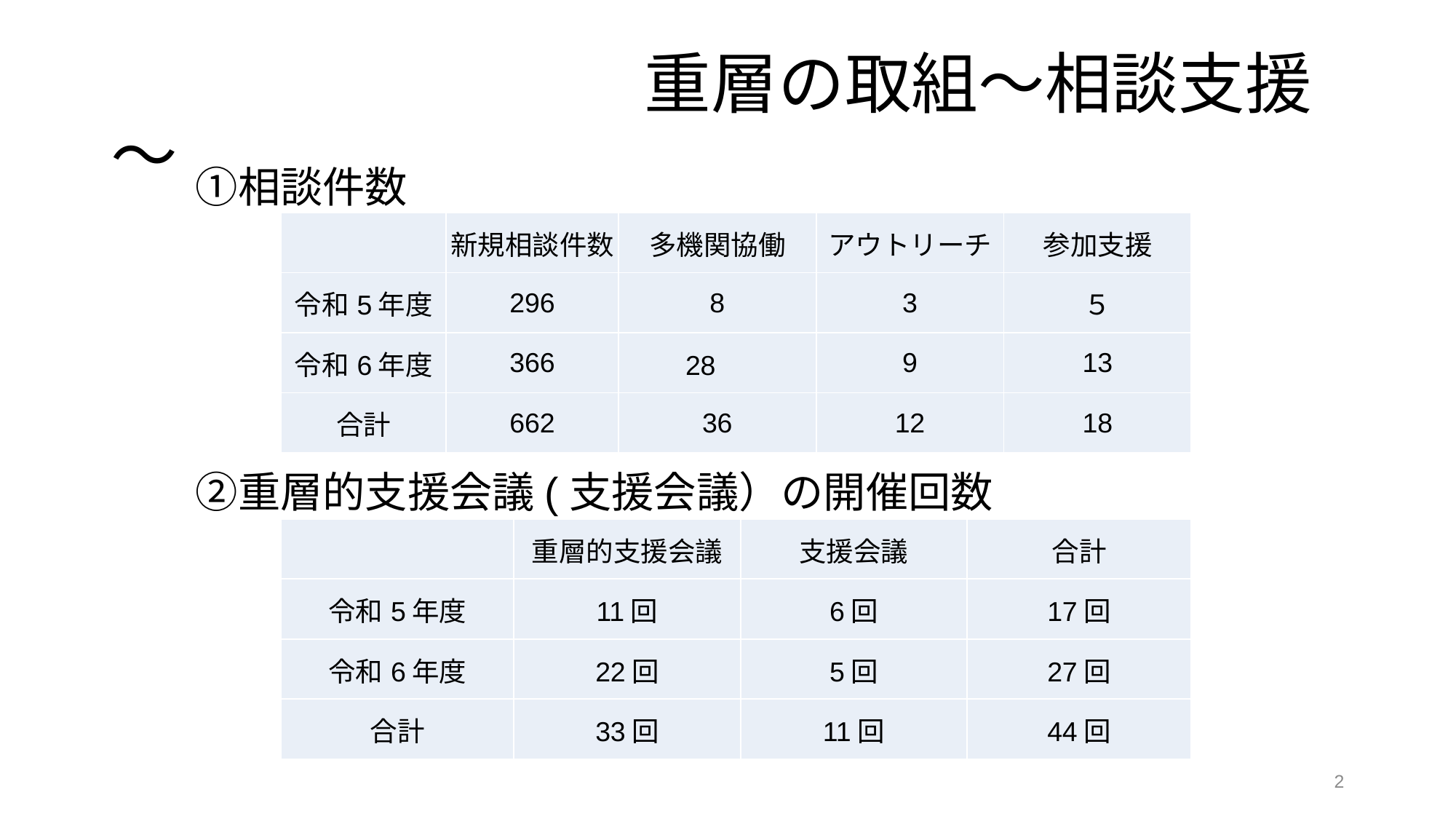

# 重層の取組～相談支援～
　　①相談件数

　　②重層的支援会議(支援会議）の開催回数

|  | 新規相談件数 | 多機関協働 | アウトリーチ | 参加支援 |
| --- | --- | --- | --- | --- |
| 令和5年度 | 296 | 8 | 3 | ５ |
| 令和6年度 | 366 | 28 | 9 | 13 |
| 合計 | 662 | 36 | 12 | 18 |
|  | 重層的支援会議 | 支援会議 | 合計 |
| --- | --- | --- | --- |
| 令和5年度 | 11回 | 6回 | 17回 |
| 令和6年度 | 22回 | 5回 | 27回 |
| 合計 | 33回 | 11回 | 44回 |
2